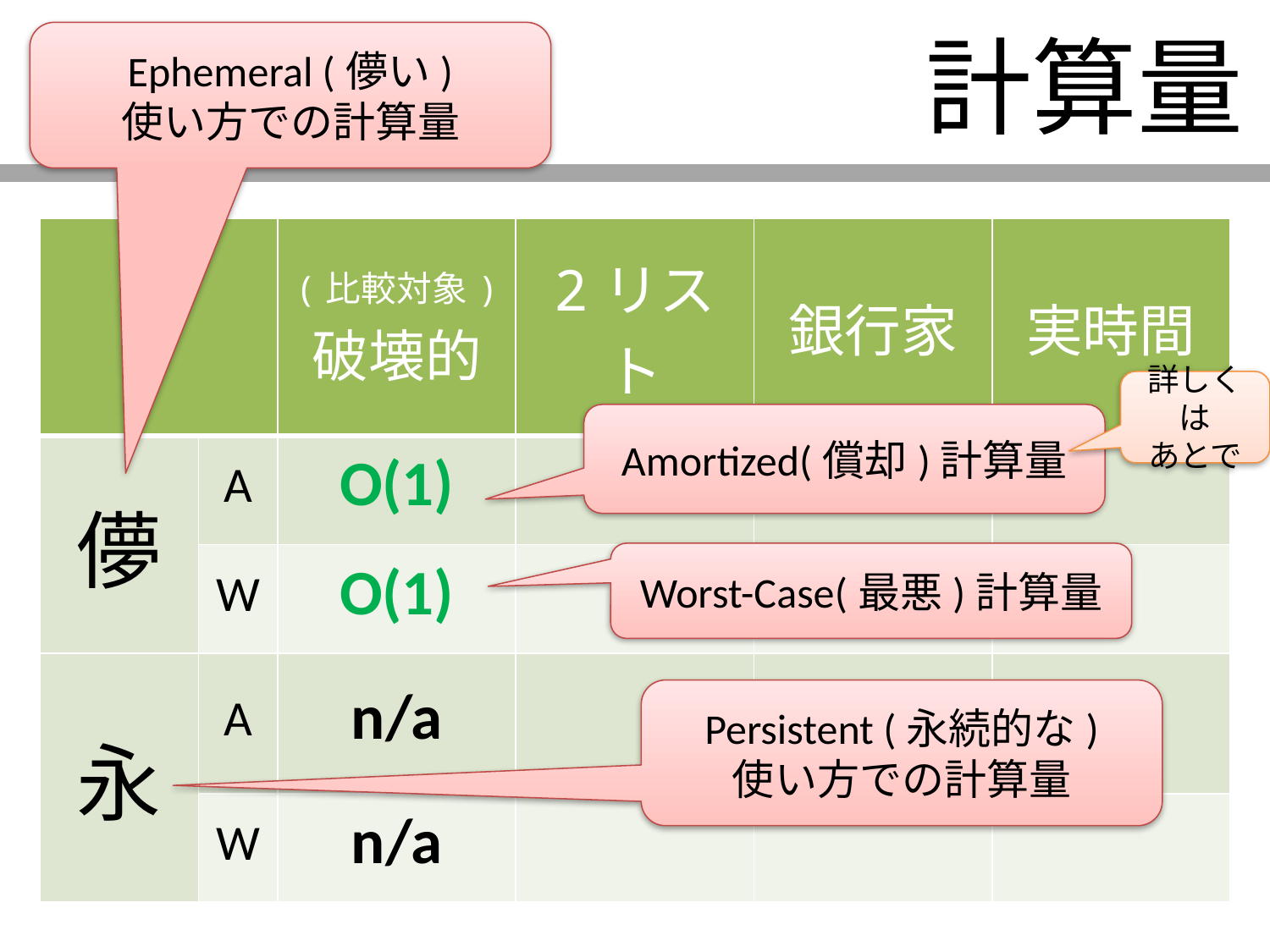

# 計算量
Ephemeral (儚い)
使い方での計算量
|  |  | (比較対象) 破壊的 | 2リスト | 銀行家 | 実時間 |
| --- | --- | --- | --- | --- | --- |
| 儚 | A | O(1) |  |  |  |
|  | W | O(1) |  |  |  |
| 永 | A | n/a |  |  |  |
|  | W | n/a |  |  |  |
詳しくは
あとで
Amortized(償却)計算量
Worst-Case(最悪)計算量
Persistent (永続的な)
使い方での計算量